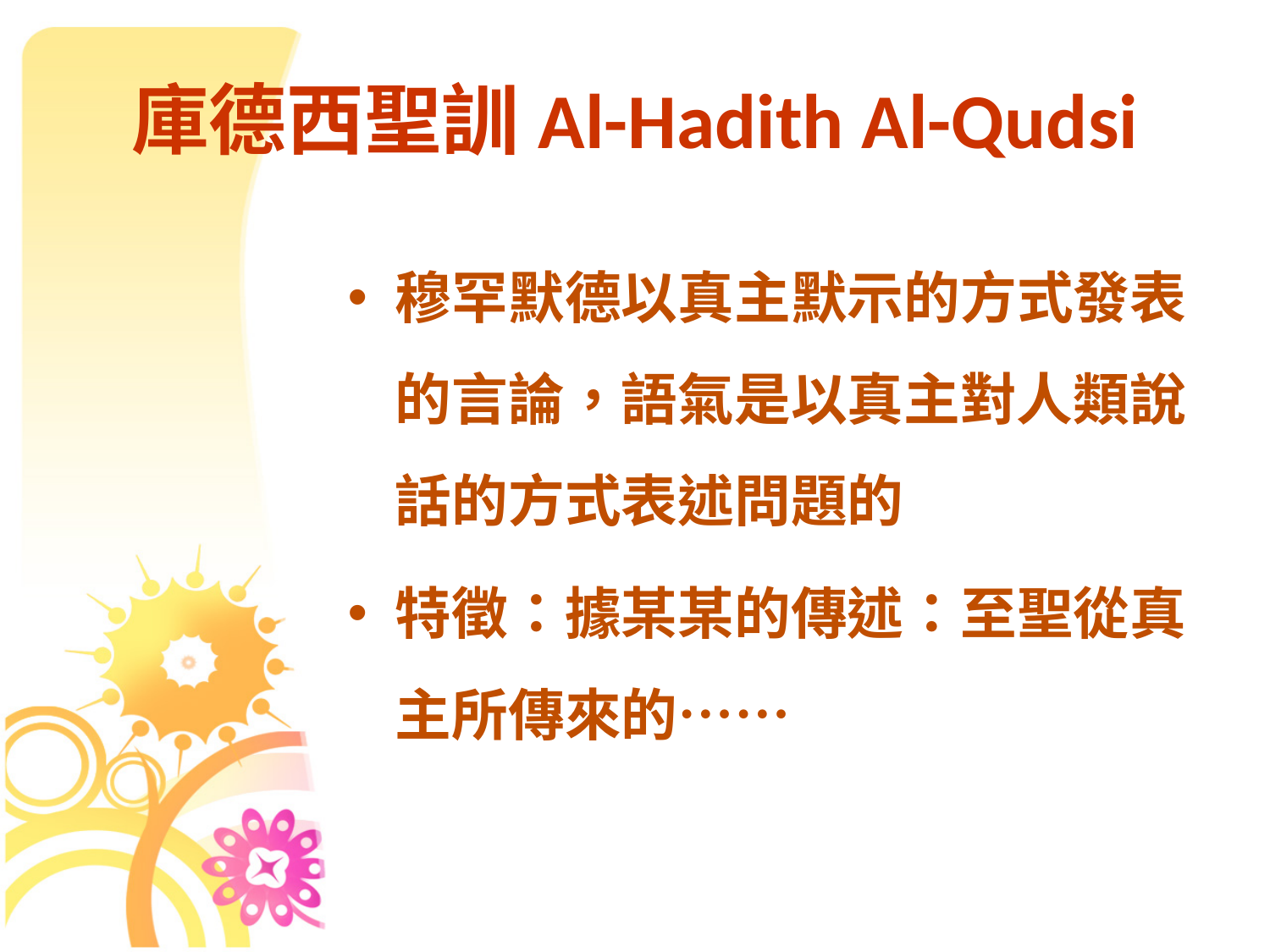

# 庫德西聖訓Al-Hadith Al-Qudsi
穆罕默德以真主默示的方式發表的言論，語氣是以真主對人類說話的方式表述問題的
特徵：據某某的傳述：至聖從真主所傳來的……